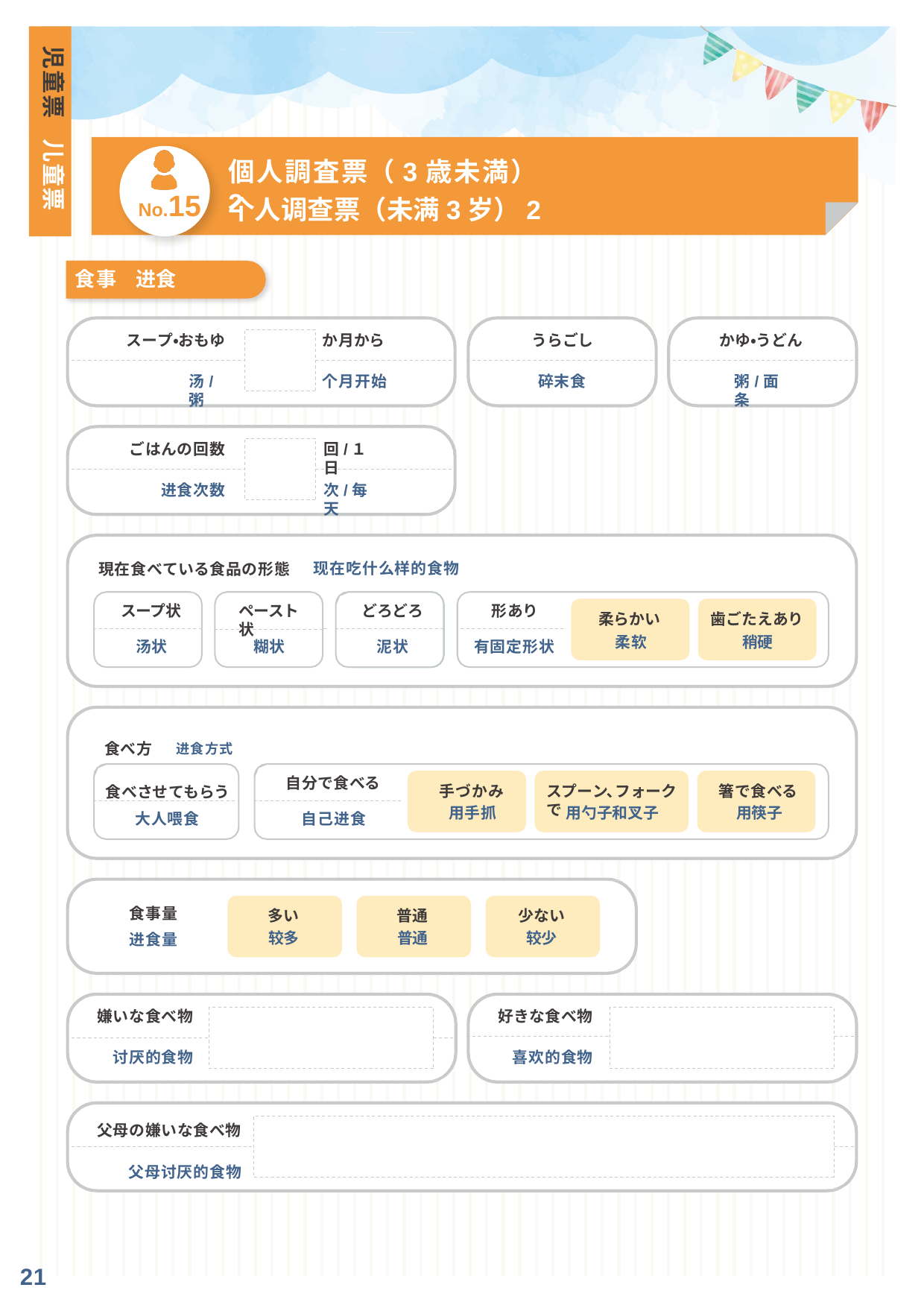

児童票

儿童票

個人調査票（3歳未満）2
No.15
个人调查票（未满3岁）2
食事
进食

スープ・おもゆ
か月から
うらごし
かゆ・うどん

汤/粥
个月开始
碎末食
粥/面条
ごはんの回数
回/１日

进食次数
次/每天

现在吃什么样的食物
現在食べている食品の形態

スープ状
ペースト状
どろどろ
形あり
柔らかい
歯ごたえあり
S

柔软
稍硬
汤状
糊状
泥状
有固定形状

食べ方	进食方式

食べさせてもらう

自分で食べる
手づかみ
スプーン､フォークで
箸で食べる

用勺子和叉子
用手抓
用筷子
大人喂食
自己进食
食事量
进食量

多い
较多
普通
普通
少ない
较少

嫌いな食べ物
好きな食べ物

讨厌的食物
喜欢的食物
父母の嫌いな食べ物

父母讨厌的食物

21